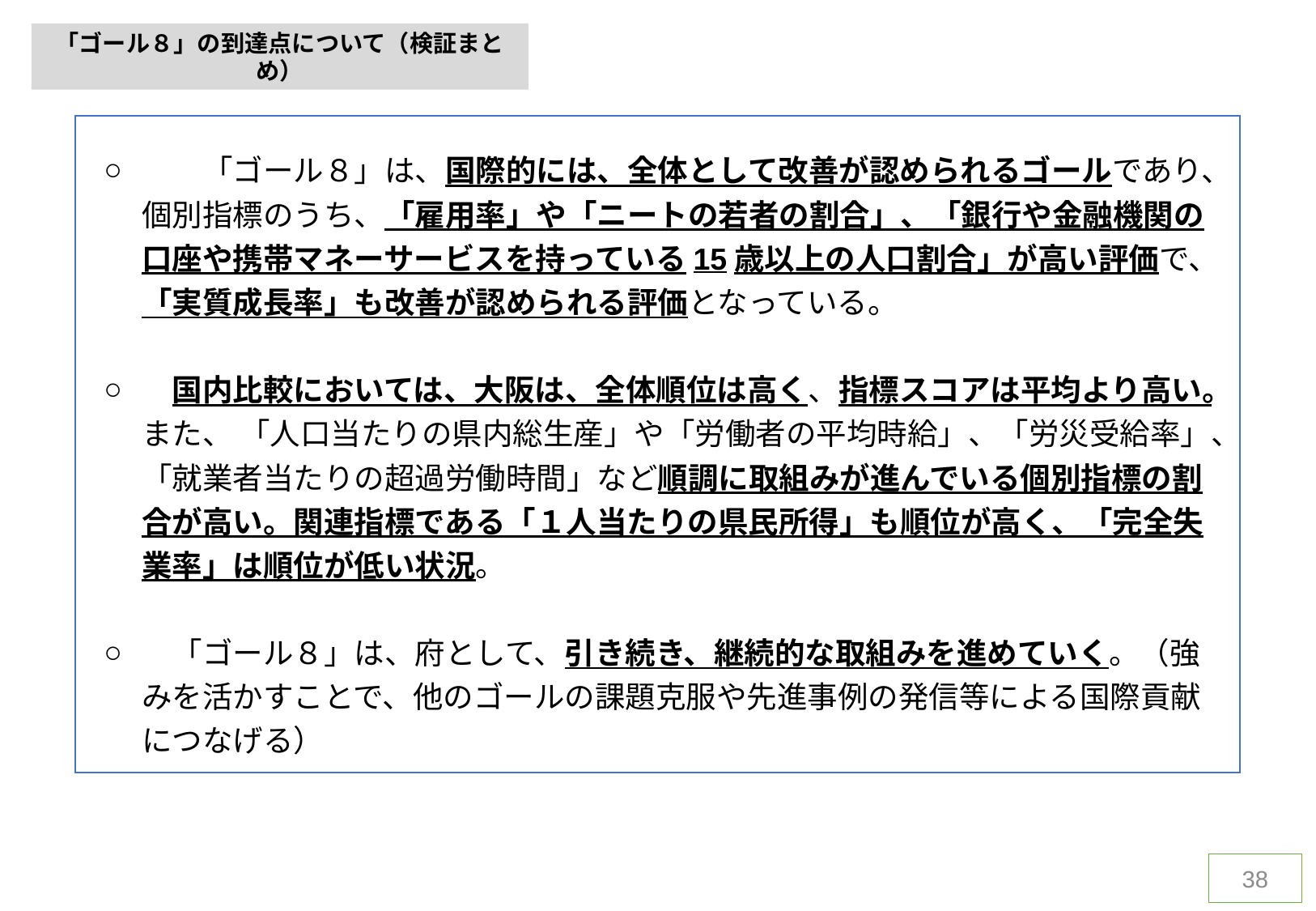

「ゴール８」の到達点について（検証まとめ）
　　「ゴール８」は、国際的には、全体として改善が認められるゴールであり、個別指標のうち、「雇用率」や「ニートの若者の割合」、「銀行や金融機関の口座や携帯マネーサービスを持っている15歳以上の人口割合」が高い評価で、「実質成長率」も改善が認められる評価となっている。

　国内比較においては、大阪は、全体順位は高く、指標スコアは平均より高い。また、 「人口当たりの県内総生産」や「労働者の平均時給」、「労災受給率」、「就業者当たりの超過労働時間」など順調に取組みが進んでいる個別指標の割合が高い。関連指標である「１人当たりの県民所得」も順位が高く、「完全失業率」は順位が低い状況。

　「ゴール８」は、府として、引き続き、継続的な取組みを進めていく。（強みを活かすことで、他のゴールの課題克服や先進事例の発信等による国際貢献につなげる）
38